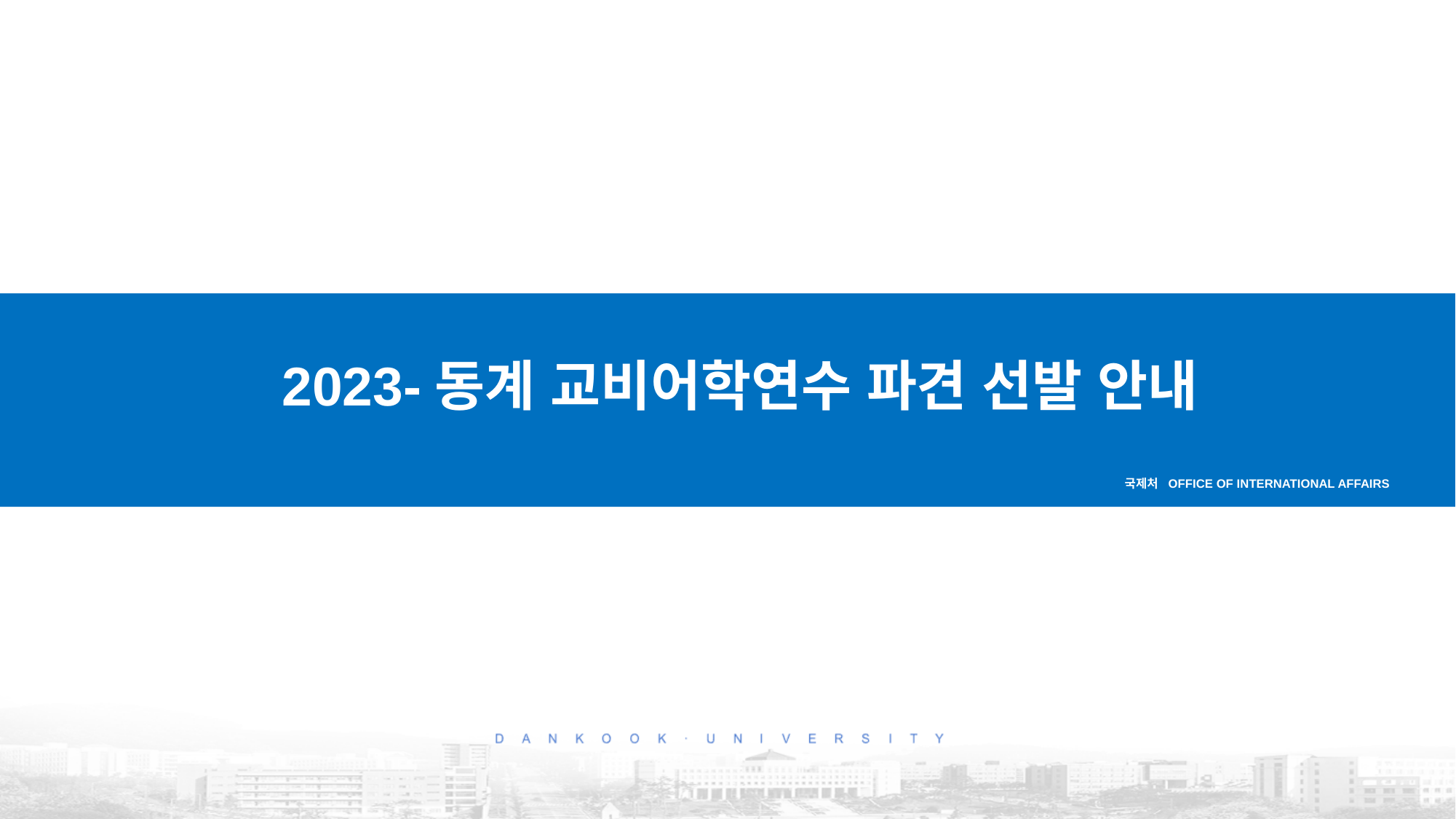

2023-동계 교비어학연수 파견 선발 안내
국제처  OFFICE OF INTERNATIONAL AFFAIRS